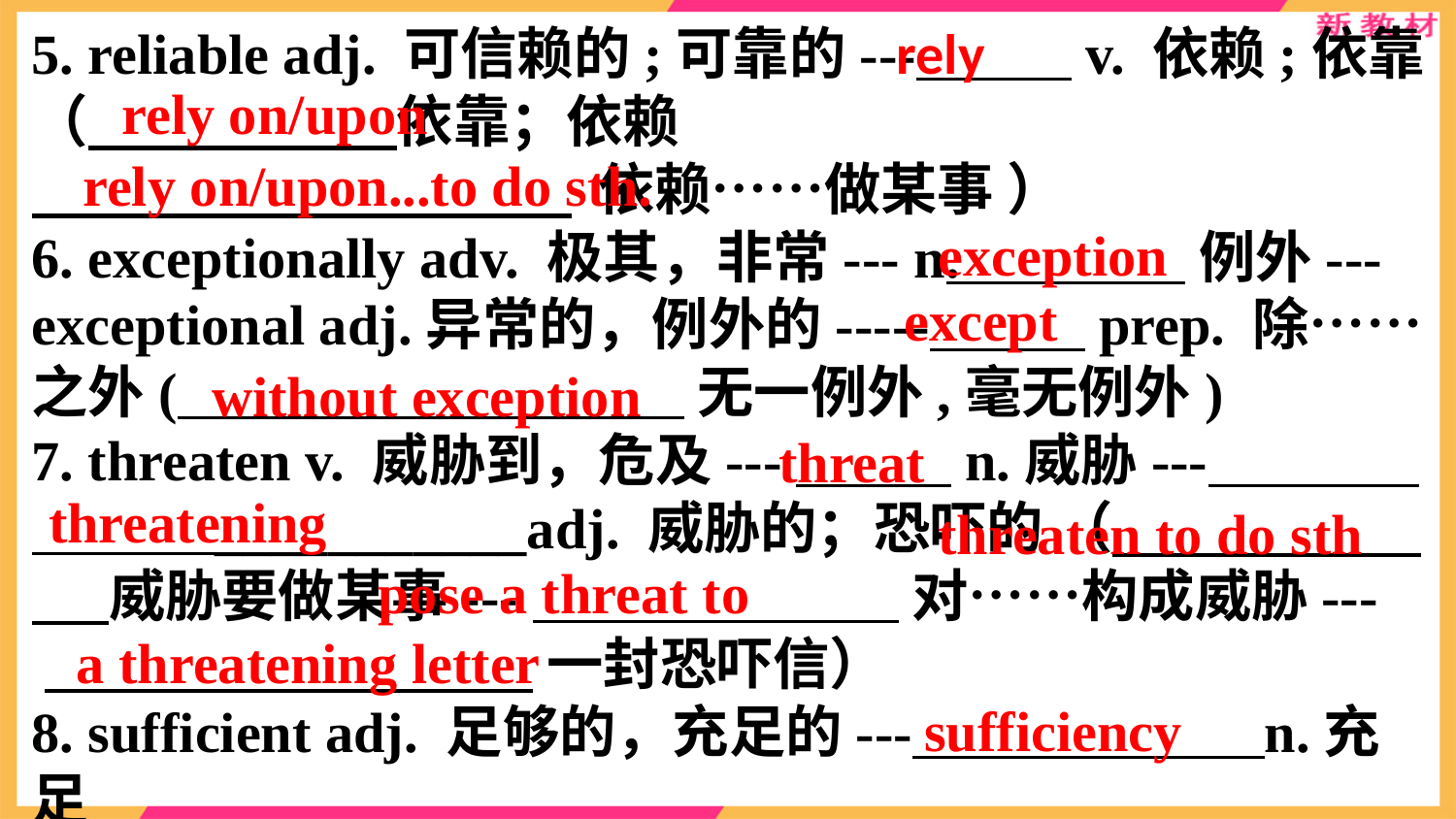

5. reliable adj. 可信赖的;可靠的---            v. 依赖;依靠
（                        依靠；依赖
                                           依赖……做某事 ）
6. exceptionally adv. 极其，非常--- n.                例外---exceptional adj.异常的，例外的-----            prep. 除……之外(                                    无一例外,毫无例外)
7. threaten v. 威胁到，危及---             n.威胁---                             ___________adj. 威胁的；恐吓的 （                               威胁要做某事---                           对……构成威胁---
                                       一封恐吓信）
8. sufficient adj. 足够的，充足的---                         n.充足
rely
rely on/upon
rely on/upon...to do sth.
exception
except
without exception
threat
threatening
threaten to do sth
pose a threat to
a threatening letter
sufficiency